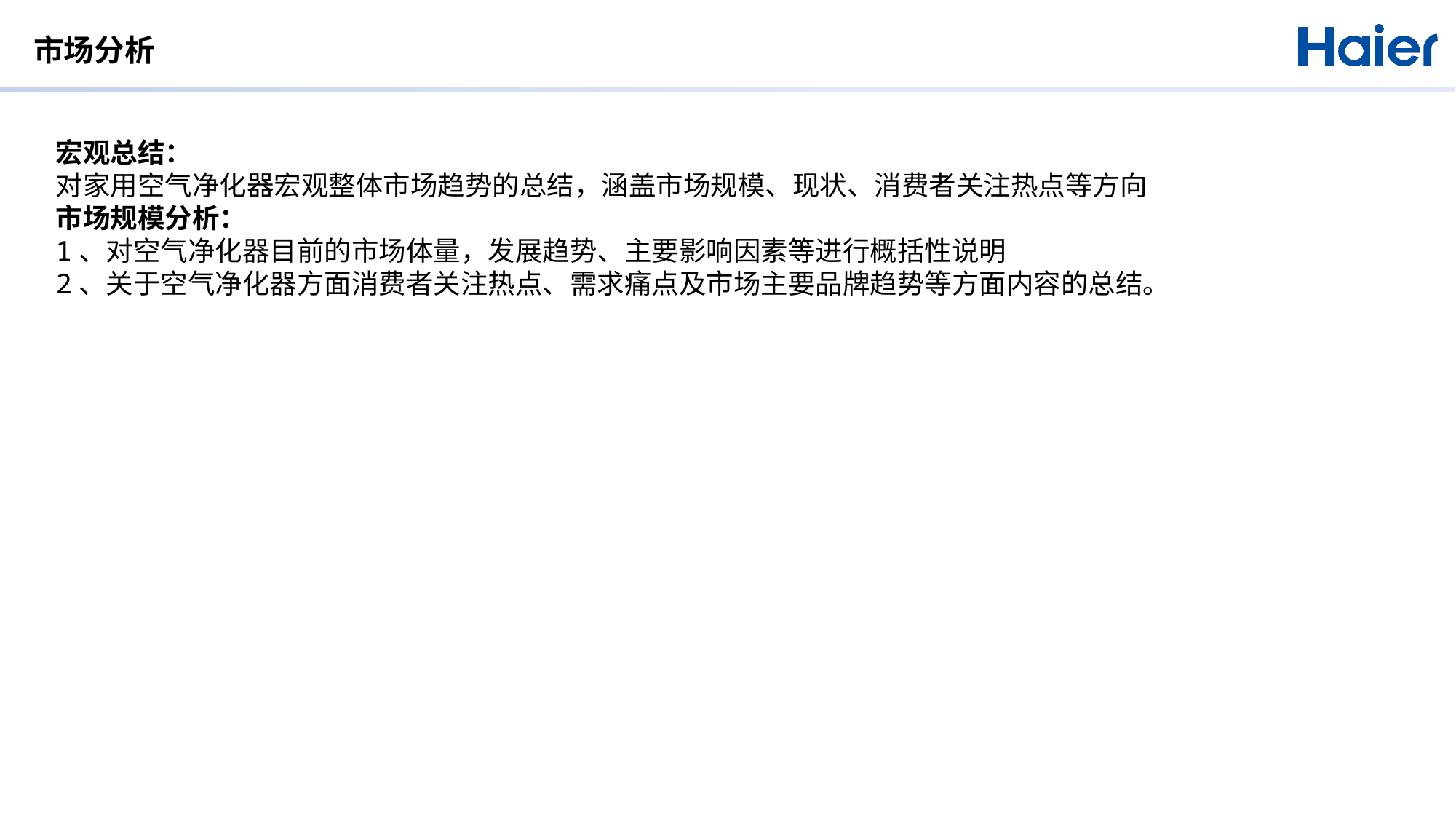

市场分析
宏观总结：
对家用空气净化器宏观整体市场趋势的总结，涵盖市场规模、现状、消费者关注热点等方向
市场规模分析：
1、对空气净化器目前的市场体量，发展趋势、主要影响因素等进行概括性说明
2、关于空气净化器方面消费者关注热点、需求痛点及市场主要品牌趋势等方面内容的总结。